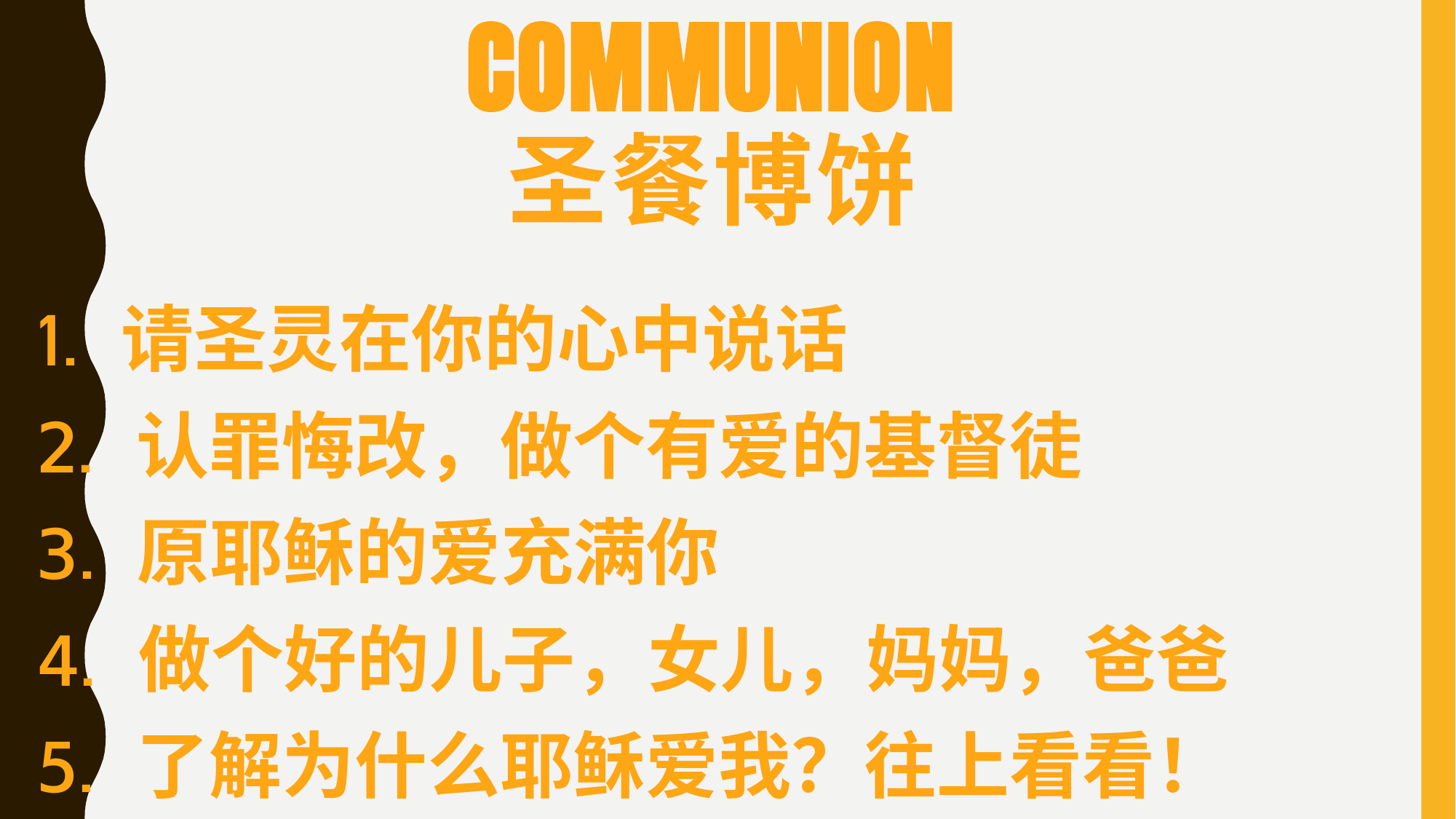

# COMMUNION 圣餐博饼
1. 请圣灵在你的心中说话
2. 认罪悔改，做个有爱的基督徒
3. 原耶稣的爱充满你
4. 做个好的儿子，女儿，妈妈，爸爸
5. 了解为什么耶稣爱我？往上看看！